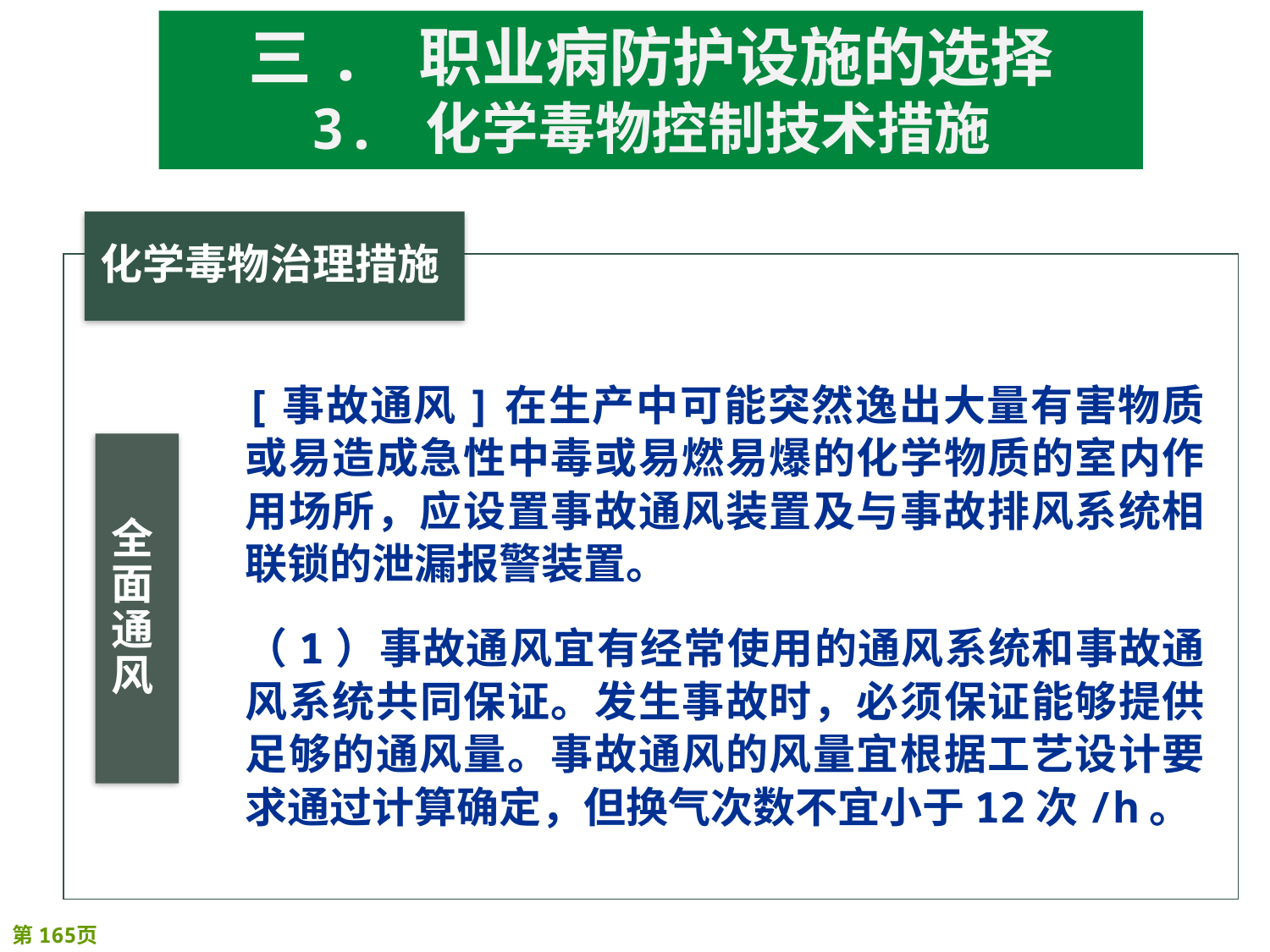

三. 职业病防护设施的选择
3. 化学毒物控制技术措施
化学毒物治理措施

[事故通风]在生产中可能突然逸出大量有害物质或易造成急性中毒或易燃易爆的化学物质的室内作用场所，应设置事故通风装置及与事故排风系统相联锁的泄漏报警装置。
（1）事故通风宜有经常使用的通风系统和事故通风系统共同保证。发生事故时，必须保证能够提供足够的通风量。事故通风的风量宜根据工艺设计要求通过计算确定，但换气次数不宜小于12次/h。
全面通风